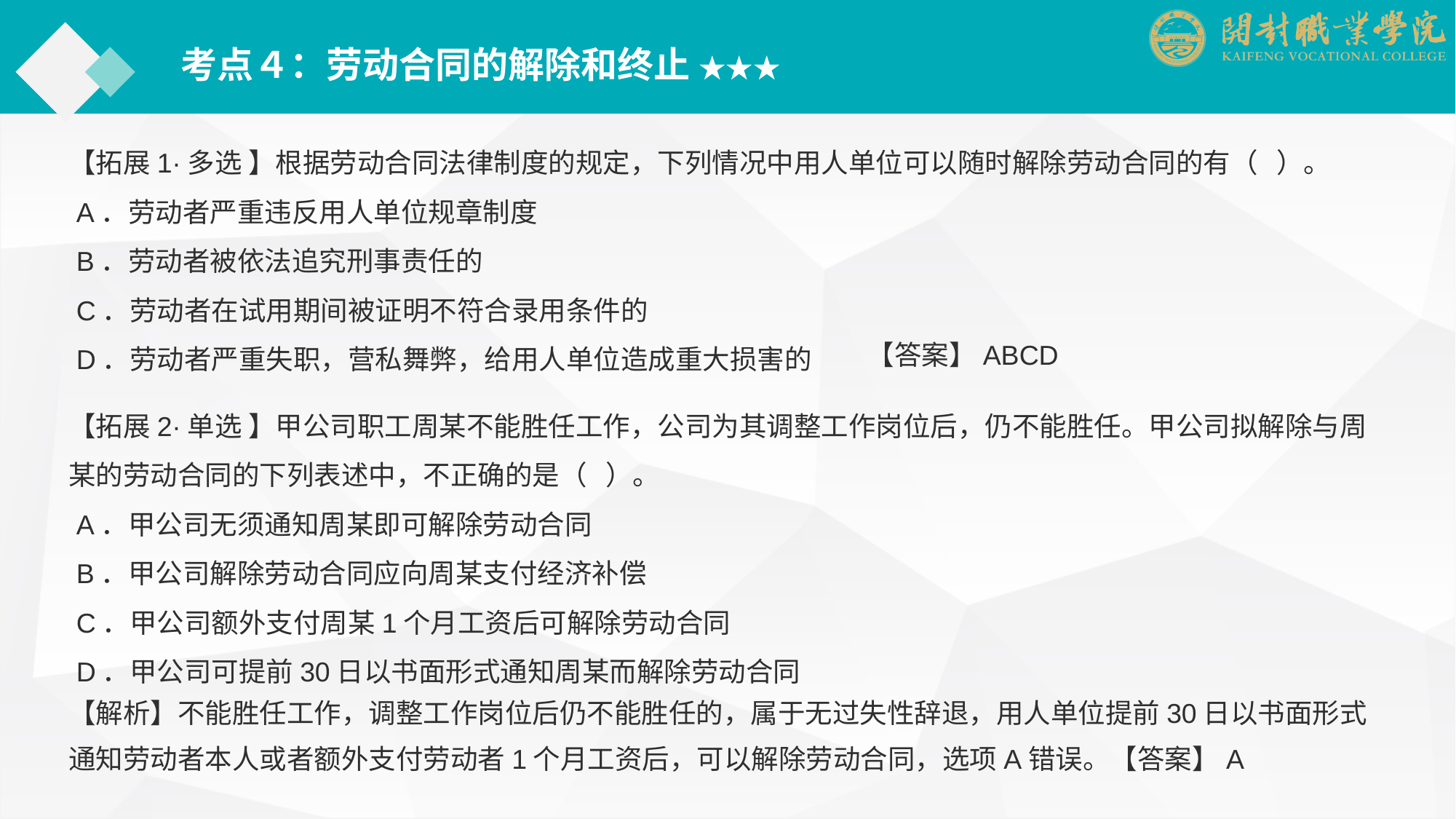

考点４：劳动合同的解除和终止 ★★★
【拓展1·多选 】根据劳动合同法律制度的规定，下列情况中用人单位可以随时解除劳动合同的有（   ）。
 A．劳动者严重违反用人单位规章制度
 B．劳动者被依法追究刑事责任的
 C．劳动者在试用期间被证明不符合录用条件的
 D．劳动者严重失职，营私舞弊，给用人单位造成重大损害的
【答案】ABCD
【拓展2·单选 】甲公司职工周某不能胜任工作，公司为其调整工作岗位后，仍不能胜任。甲公司拟解除与周某的劳动合同的下列表述中，不正确的是（   ）。
 A．甲公司无须通知周某即可解除劳动合同
 B．甲公司解除劳动合同应向周某支付经济补偿
 C．甲公司额外支付周某1个月工资后可解除劳动合同
 D．甲公司可提前30日以书面形式通知周某而解除劳动合同
【解析】不能胜任工作，调整工作岗位后仍不能胜任的，属于无过失性辞退，用人单位提前30日以书面形式通知劳动者本人或者额外支付劳动者1个月工资后，可以解除劳动合同，选项A错误。【答案】A